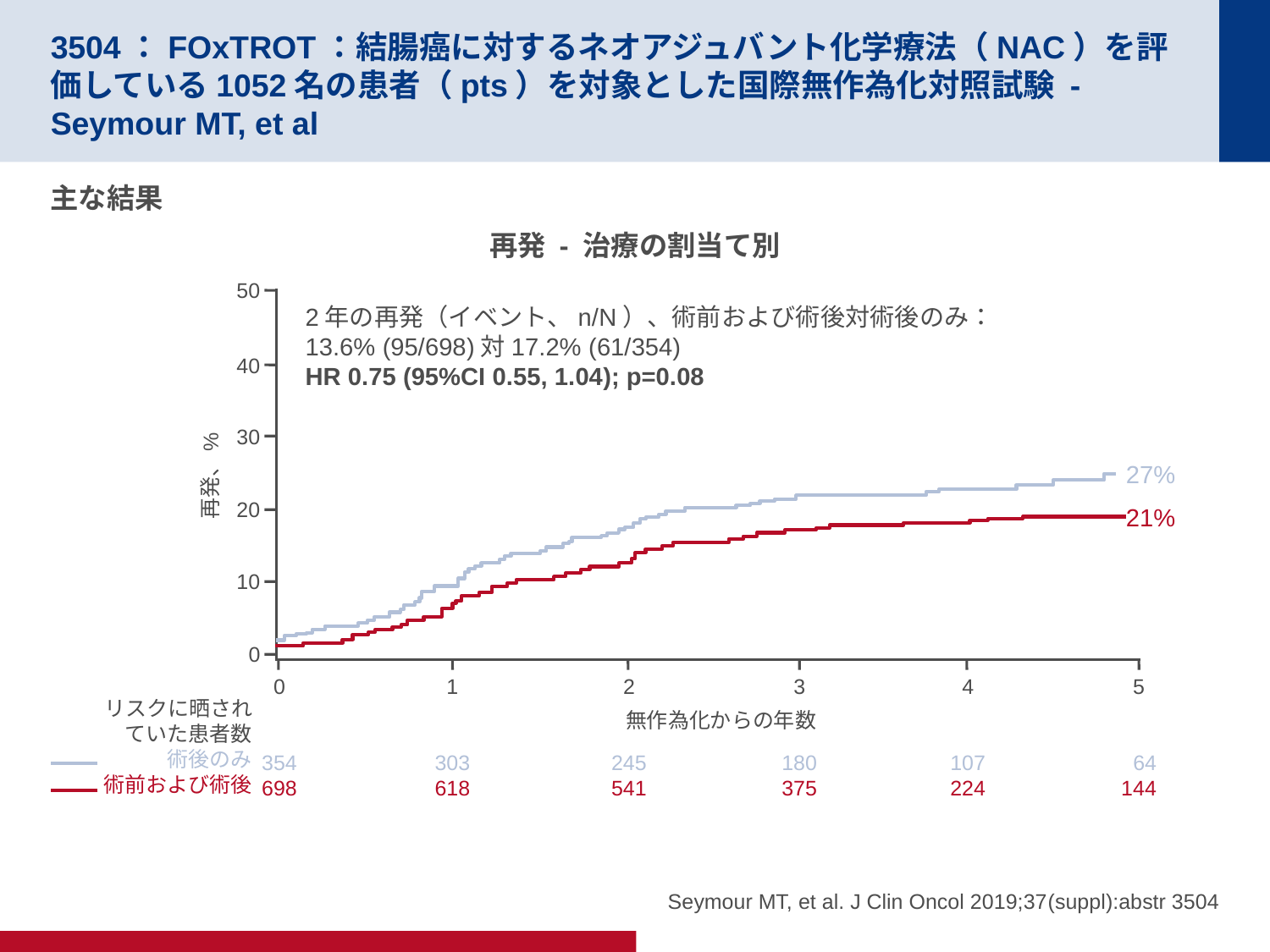

# 3504：FOxTROT：結腸癌に対するネオアジュバント化学療法（NAC）を評価している1052名の患者（pts）を対象とした国際無作為化対照試験 - Seymour MT, et al
主な結果
再発 - 治療の割当て別
50

40

30

再発、%
20

10

0

0

354
698
1

303
618

2

245
541
3

180
375

4

107
224
5

64
144
リスクに晒されていた患者数
術後のみ
術前および術後
無作為化からの年数
2年の再発（イベント、n/N）、術前および術後対術後のみ：
13.6% (95/698)対17.2% (61/354)
HR 0.75 (95%CI 0.55, 1.04); p=0.08
27%

21%

Seymour MT, et al. J Clin Oncol 2019;37(suppl):abstr 3504